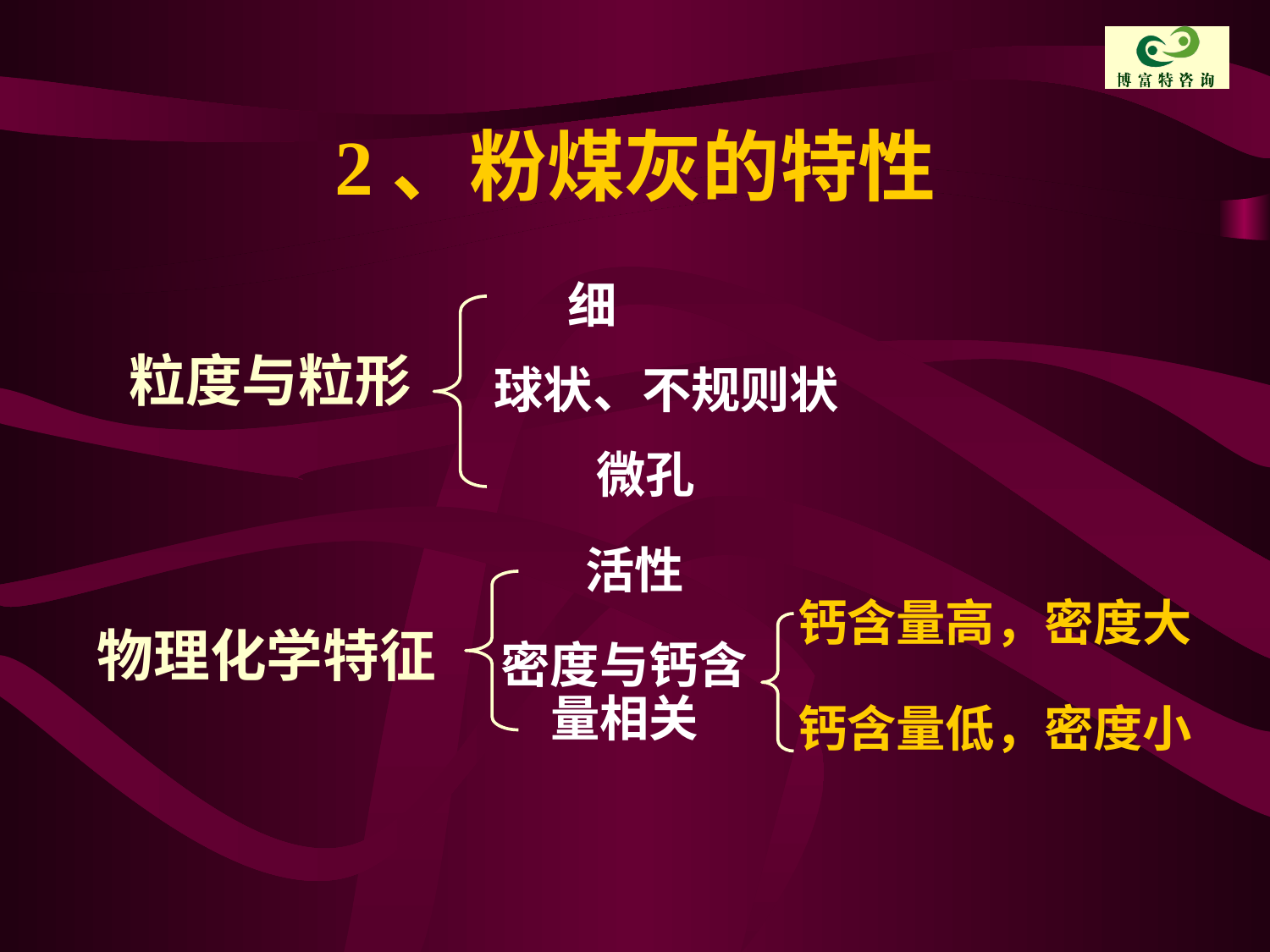

# 2、粉煤灰的特性
细

粒度与粒形
球状、不规则状
微孔
活性

钙含量高，密度大
物理化学特征

密度与钙含量相关
钙含量低，密度小